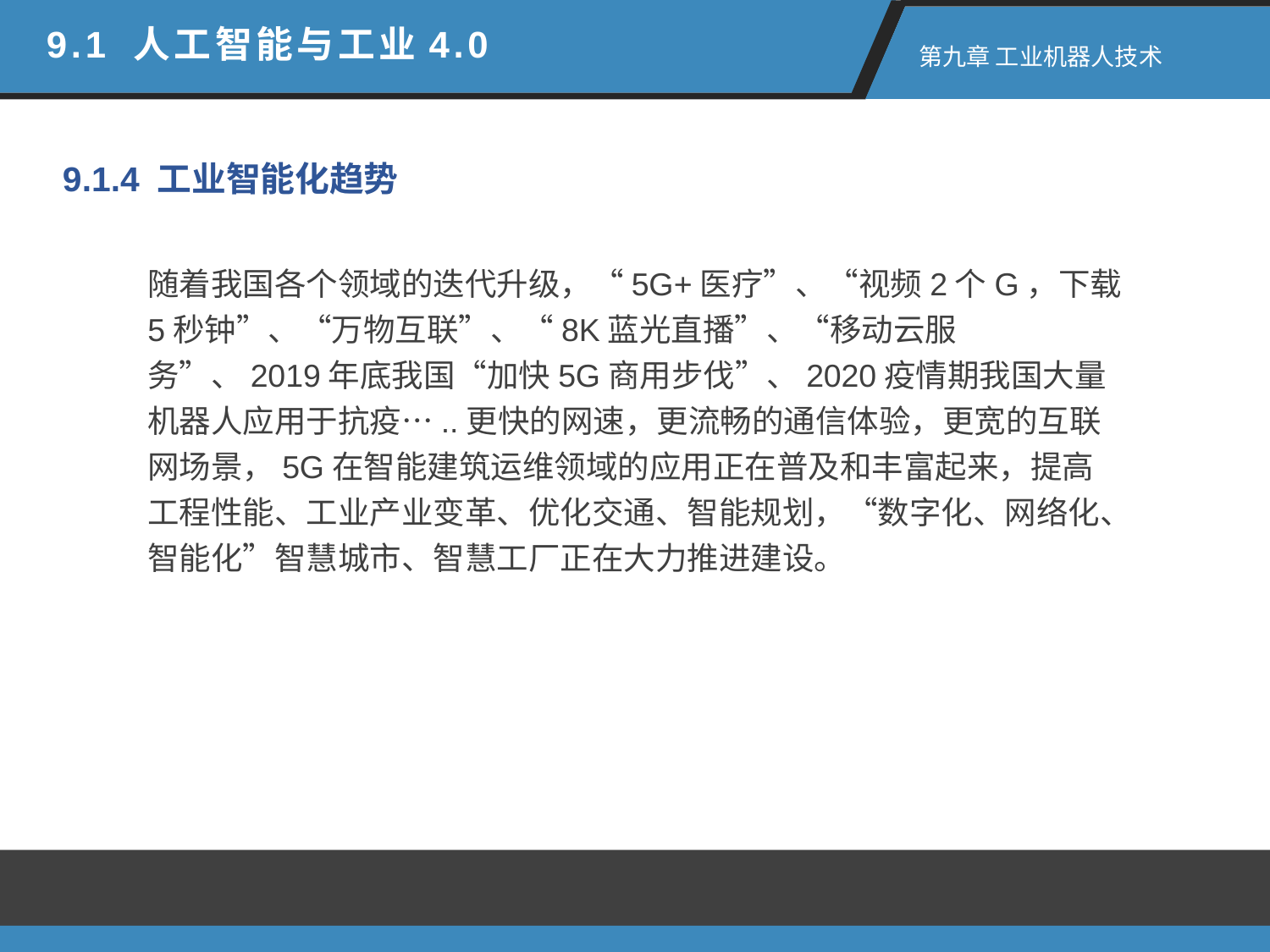

9.1 人工智能与工业4.0
第九章 工业机器人技术
9.1.4 工业智能化趋势
随着我国各个领域的迭代升级，“5G+医疗”、“视频2个G，下载5秒钟”、“万物互联”、“8K蓝光直播”、“移动云服务”、2019年底我国“加快5G商用步伐”、2020疫情期我国大量机器人应用于抗疫…..更快的网速，更流畅的通信体验，更宽的互联网场景，5G在智能建筑运维领域的应用正在普及和丰富起来，提高工程性能、工业产业变革、优化交通、智能规划，“数字化、网络化、智能化”智慧城市、智慧工厂正在大力推进建设。